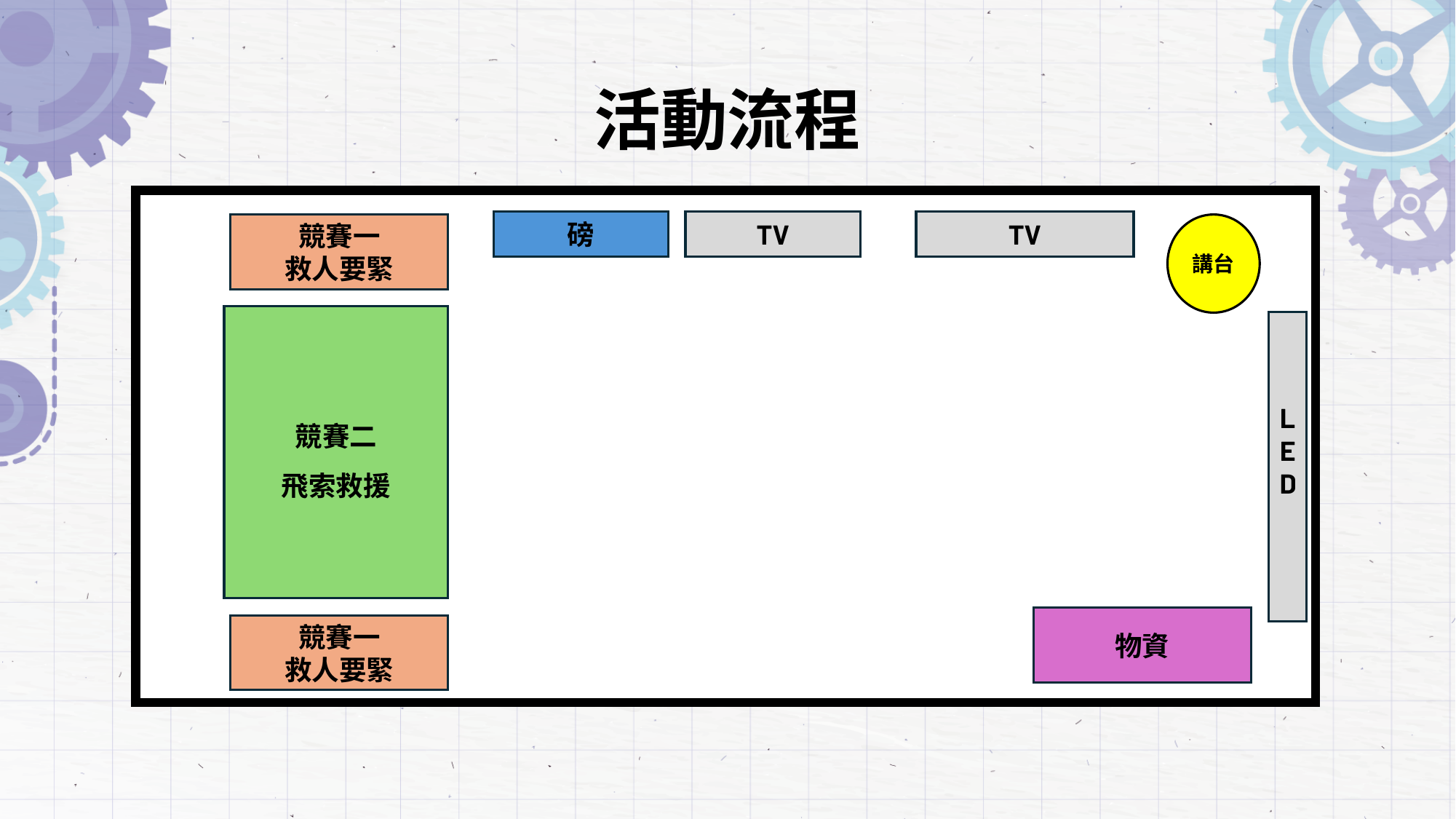

# 活動流程

磅
TV
TV
競賽一
救人要緊
講台
競賽二
飛索救援
LED
物資
競賽一
救人要緊